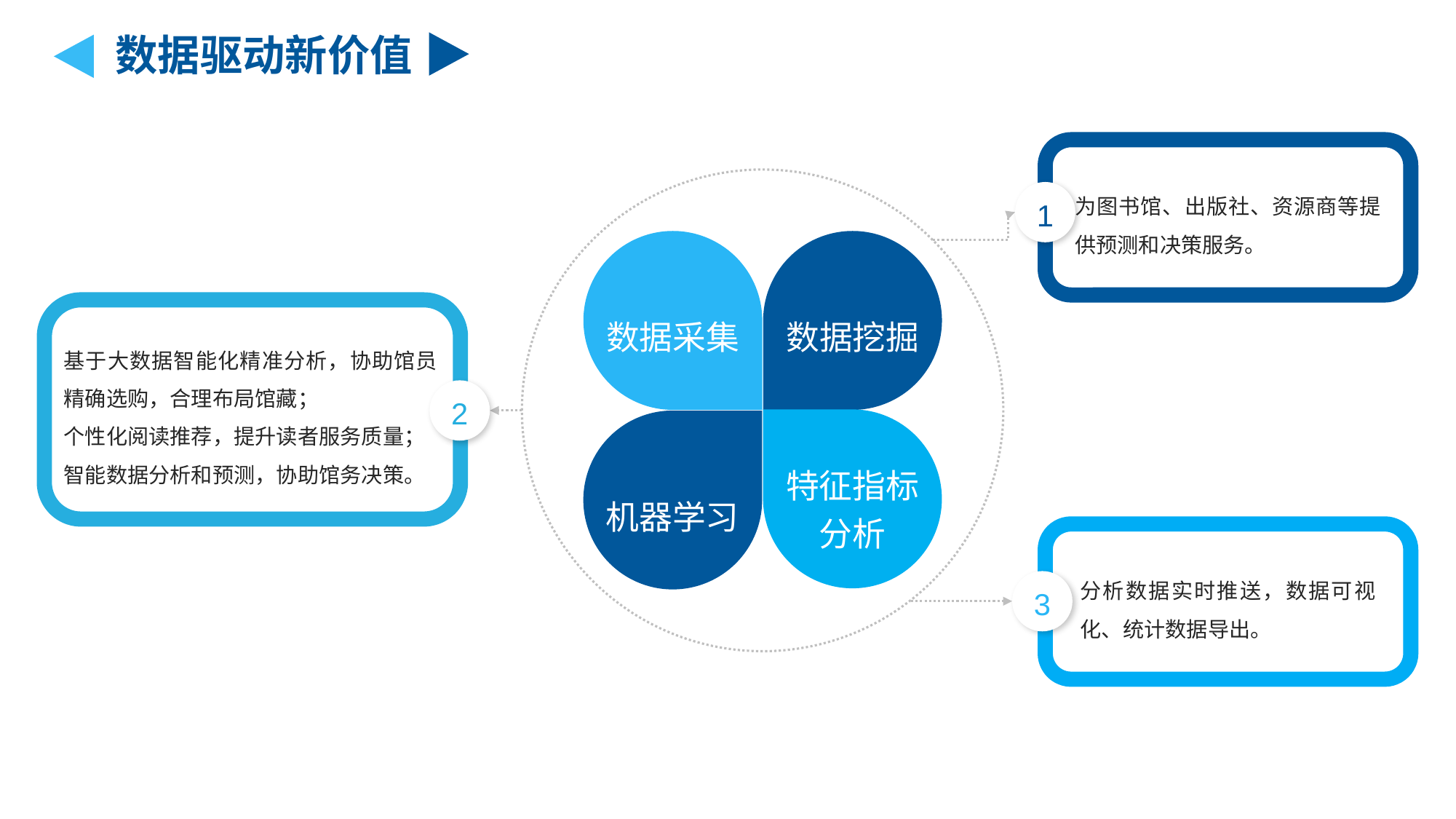

数据驱动新价值

数据采集

数据挖掘

特征指标
分析

机器学习
为图书馆、出版社、资源商等提供预测和决策服务。
1

基于大数据智能化精准分析，协助馆员精确选购，合理布局馆藏；
个性化阅读推荐，提升读者服务质量；
智能数据分析和预测，协助馆务决策。
2

分析数据实时推送，数据可视化、统计数据导出。
3